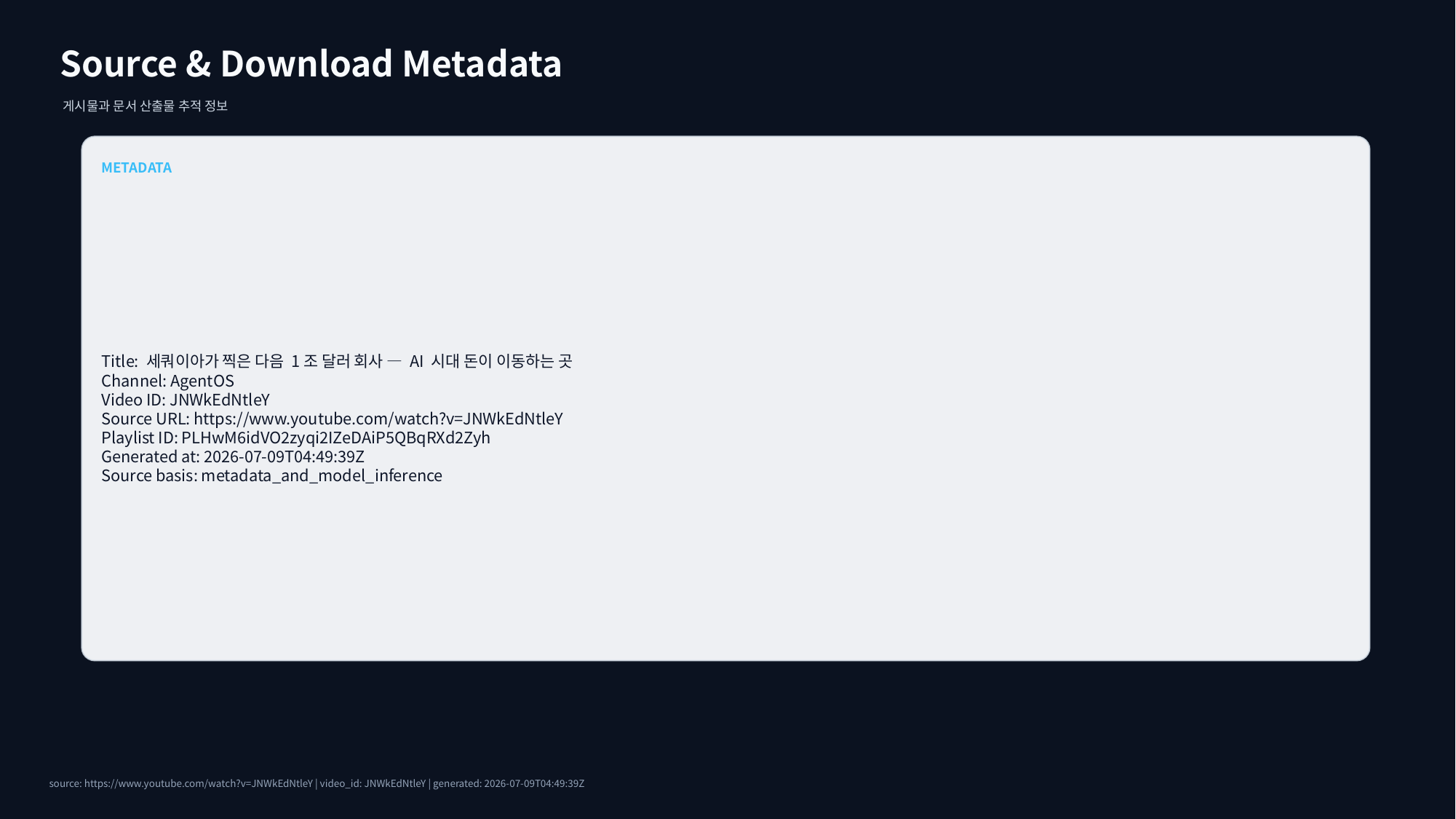

Source & Download Metadata
게시물과 문서 산출물 추적 정보

METADATA
Title: 세쿼이아가 찍은 다음 1조 달러 회사 — AI 시대 돈이 이동하는 곳
Channel: AgentOS
Video ID: JNWkEdNtleY
Source URL: https://www.youtube.com/watch?v=JNWkEdNtleY
Playlist ID: PLHwM6idVO2zyqi2IZeDAiP5QBqRXd2Zyh
Generated at: 2026-07-09T04:49:39Z
Source basis: metadata_and_model_inference
source: https://www.youtube.com/watch?v=JNWkEdNtleY | video_id: JNWkEdNtleY | generated: 2026-07-09T04:49:39Z